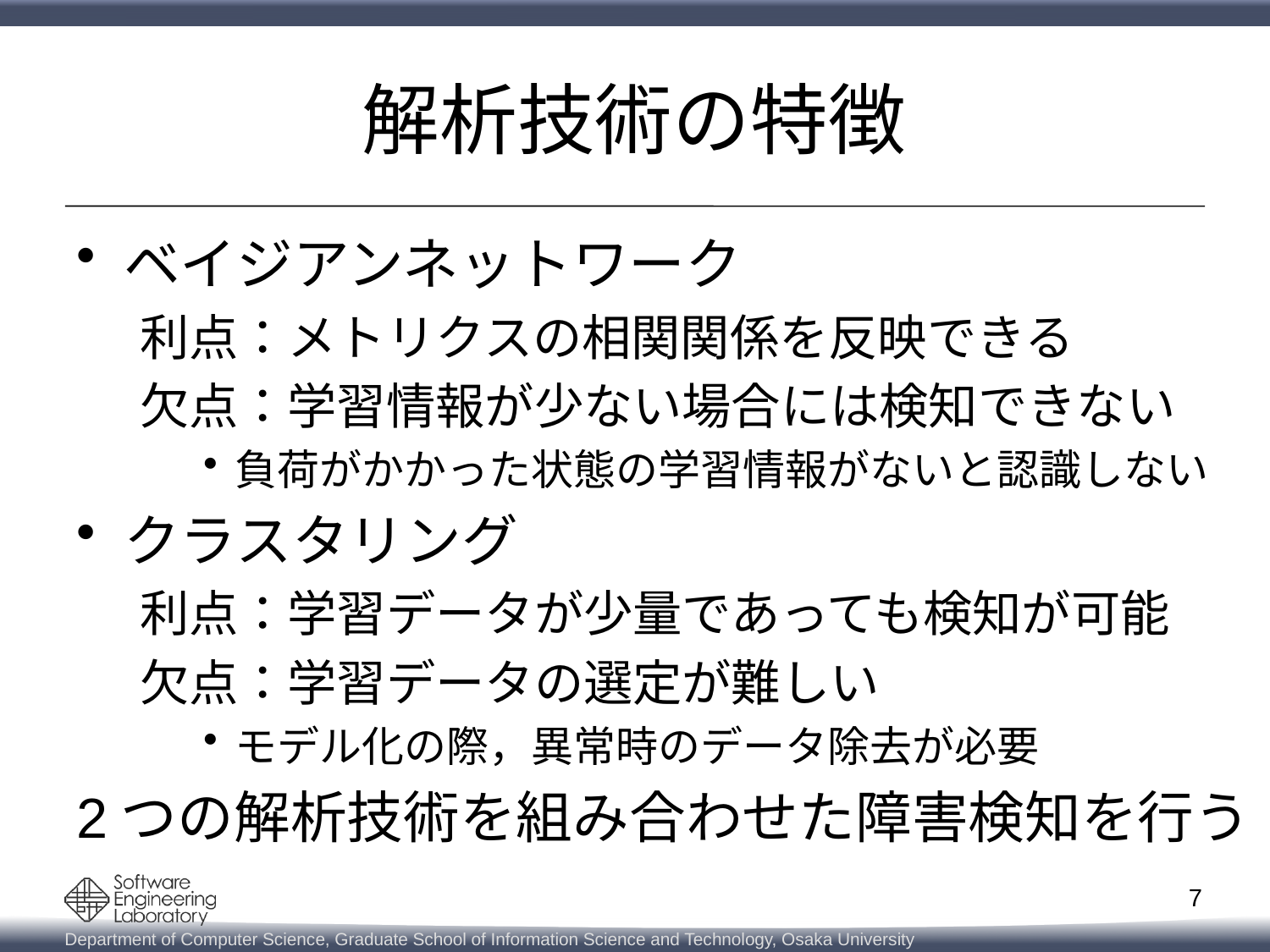

# 解析技術の特徴
ベイジアンネットワーク
利点：メトリクスの相関関係を反映できる
欠点：学習情報が少ない場合には検知できない
負荷がかかった状態の学習情報がないと認識しない
クラスタリング
利点：学習データが少量であっても検知が可能
欠点：学習データの選定が難しい
モデル化の際，異常時のデータ除去が必要
2つの解析技術を組み合わせた障害検知を行う
7